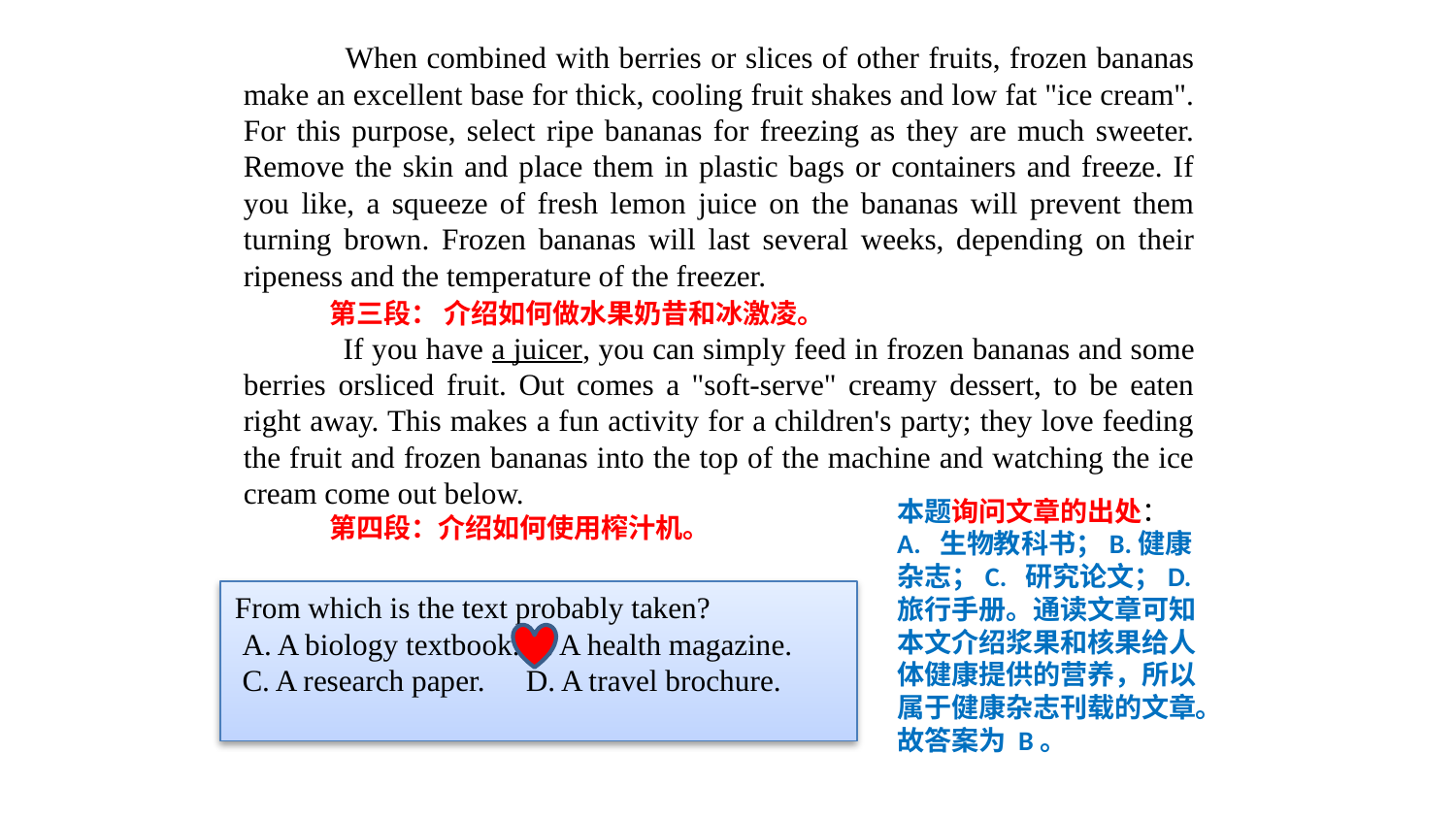

When combined with berries or slices of other fruits, frozen bananas make an excellent base for thick, cooling fruit shakes and low fat "ice cream". For this purpose, select ripe bananas for freezing as they are much sweeter. Remove the skin and place them in plastic bags or containers and freeze. If you like, a squeeze of fresh lemon juice on the bananas will prevent them turning brown. Frozen bananas will last several weeks, depending on their ripeness and the temperature of the freezer.

            If you have a juicer, you can simply feed in frozen bananas and some berries orsliced fruit. Out comes a "soft-serve" creamy dessert, to be eaten right away. This makes a fun activity for a children's party; they love feeding the fruit and frozen bananas into the top of the machine and watching the ice cream come out below.

第三段： 介绍如何做水果奶昔和冰激凌。
本题询问文章的出处：       A.  生物教科书；B.健康杂志；C.  研究论文；D. 旅行手册。通读文章可知本文介绍浆果和核果给人体健康提供的营养，所以属于健康杂志刊载的文章。故答案为 B。

第四段：介绍如何使用榨汁机。

From which is the text probably taken?
 A. A biology textbook.	B. A health magazine.
 C. A research paper.	D. A travel brochure.